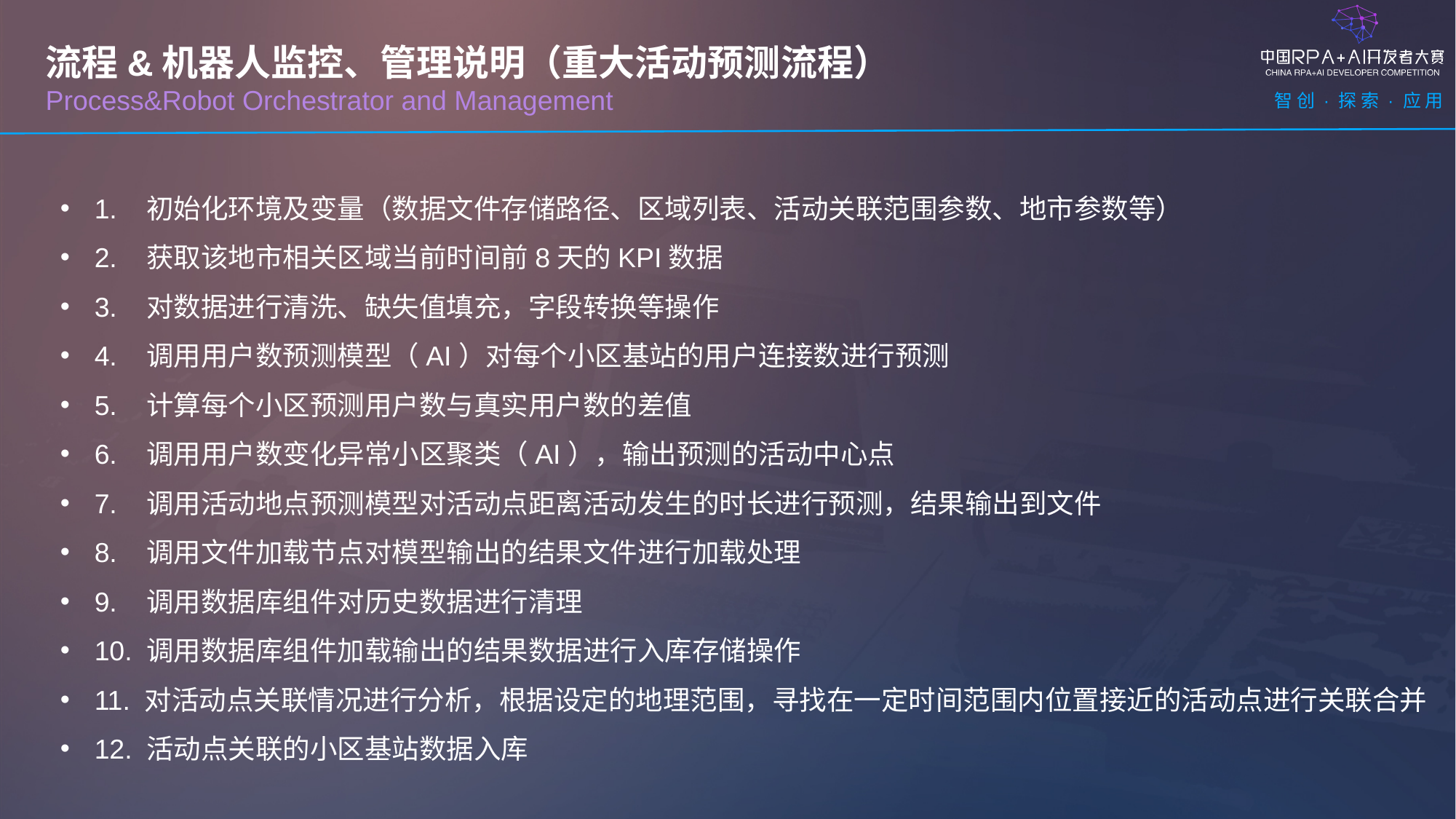

流程&机器人监控、管理说明（重大活动预测流程）
Process&Robot Orchestrator and Management
1.   初始化环境及变量（数据文件存储路径、区域列表、活动关联范围参数、地市参数等）
2.   获取该地市相关区域当前时间前8天的KPI数据
3.   对数据进行清洗、缺失值填充，字段转换等操作
4.   调用用户数预测模型（AI）对每个小区基站的用户连接数进行预测
5.   计算每个小区预测用户数与真实用户数的差值
6.   调用用户数变化异常小区聚类（AI），输出预测的活动中心点
7.   调用活动地点预测模型对活动点距离活动发生的时长进行预测，结果输出到文件
8.   调用文件加载节点对模型输出的结果文件进行加载处理
9.   调用数据库组件对历史数据进行清理
10. 调用数据库组件加载输出的结果数据进行入库存储操作
11. 对活动点关联情况进行分析，根据设定的地理范围，寻找在一定时间范围内位置接近的活动点进行关联合并
12. 活动点关联的小区基站数据入库